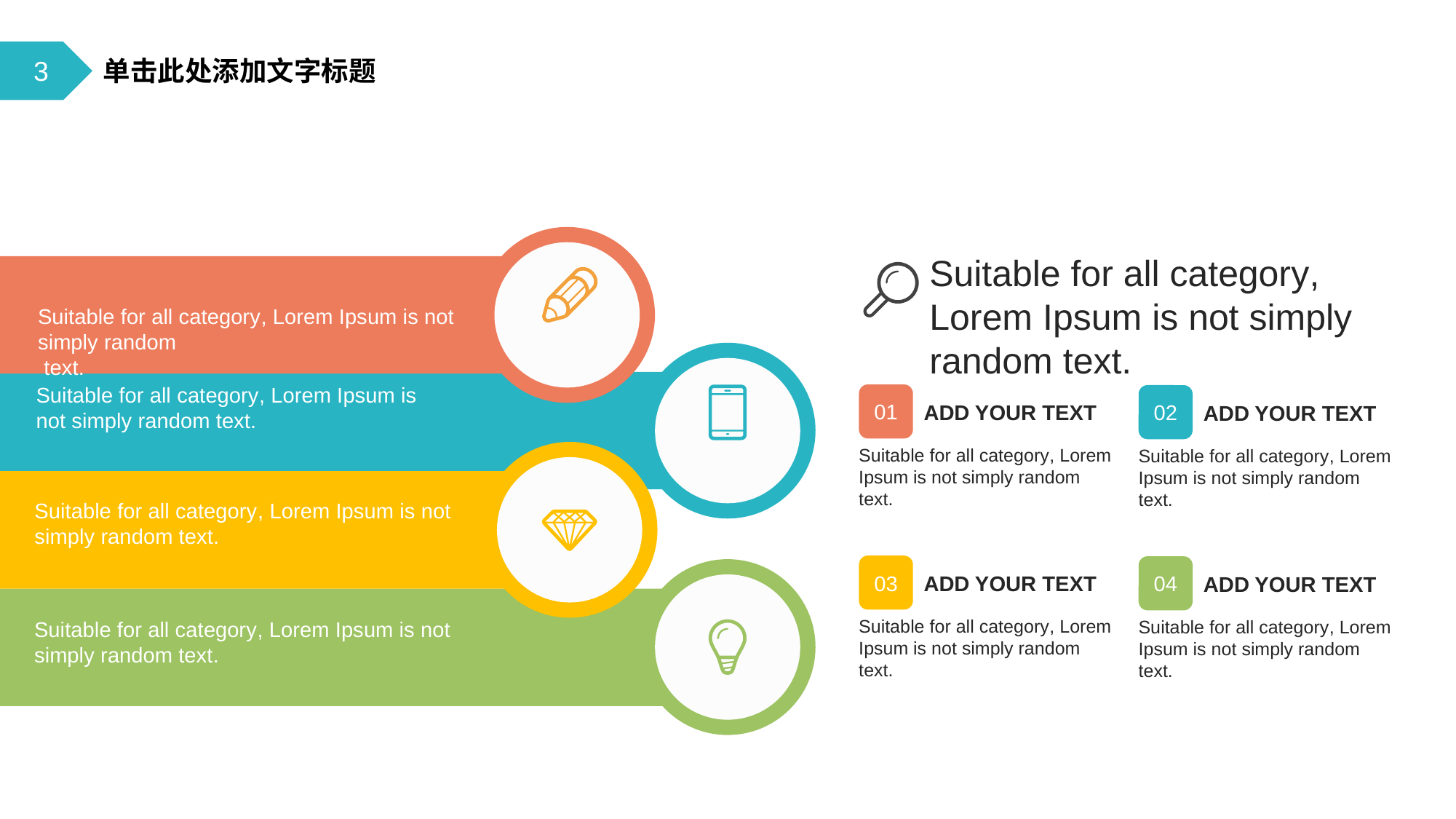

3
单击此处添加文字标题

Suitable for all category, Lorem Ipsum is not simply random text.

Suitable for all category, Lorem Ipsum is not simply random
 text.

Suitable for all category, Lorem Ipsum is not simply random text.
01
ADD YOUR TEXT
Suitable for all category, Lorem Ipsum is not simply random text.

02
ADD YOUR TEXT
Suitable for all category, Lorem Ipsum is not simply random text.

Suitable for all category, Lorem Ipsum is not simply random text.

03
ADD YOUR TEXT
Suitable for all category, Lorem Ipsum is not simply random text.
04
ADD YOUR TEXT
Suitable for all category, Lorem Ipsum is not simply random text.

Suitable for all category, Lorem Ipsum is not simply random text.